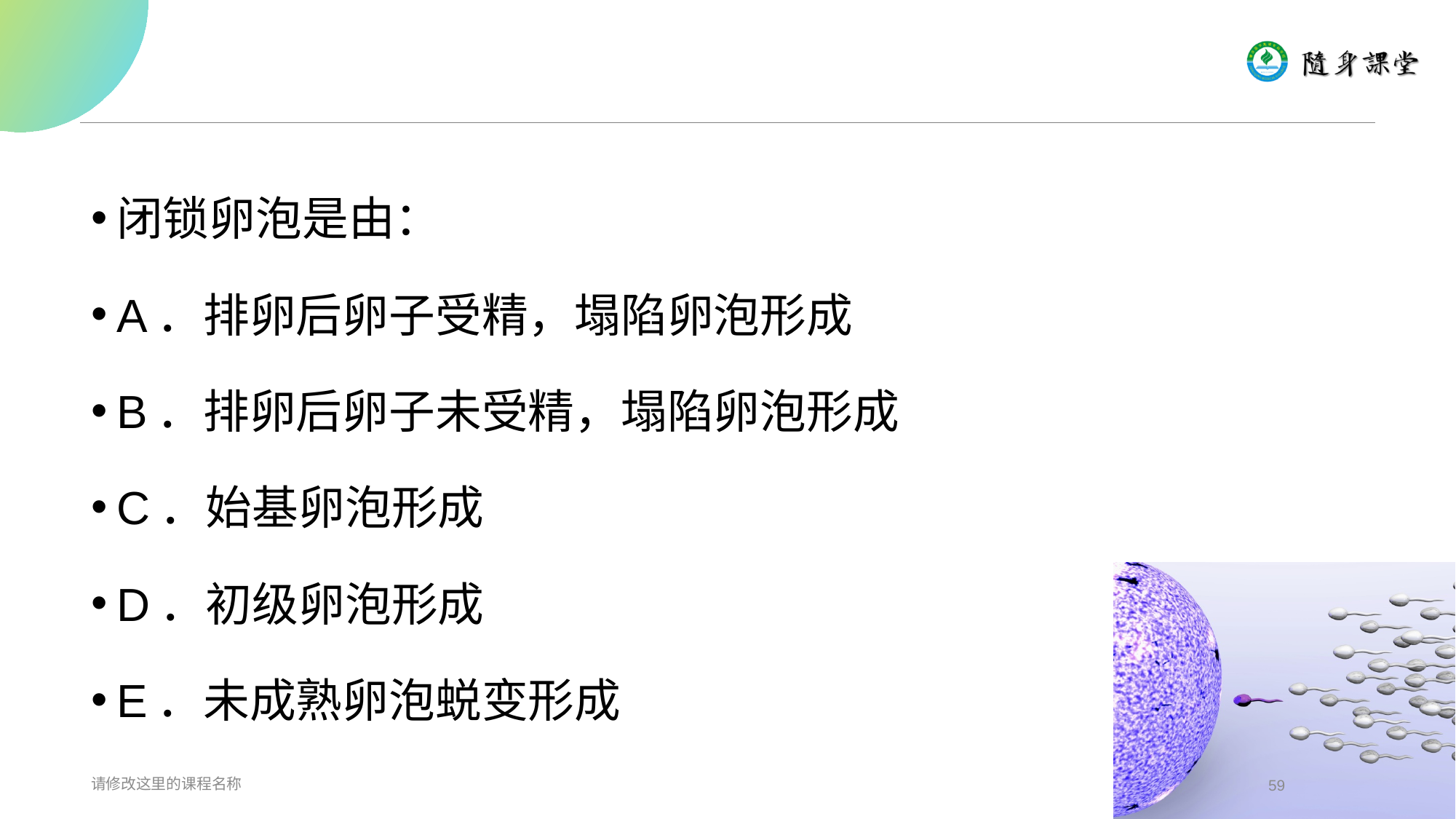

#
闭锁卵泡是由：
A．排卵后卵子受精，塌陷卵泡形成
B．排卵后卵子未受精，塌陷卵泡形成
C．始基卵泡形成
D．初级卵泡形成
E．未成熟卵泡蜕变形成
请修改这里的课程名称
59